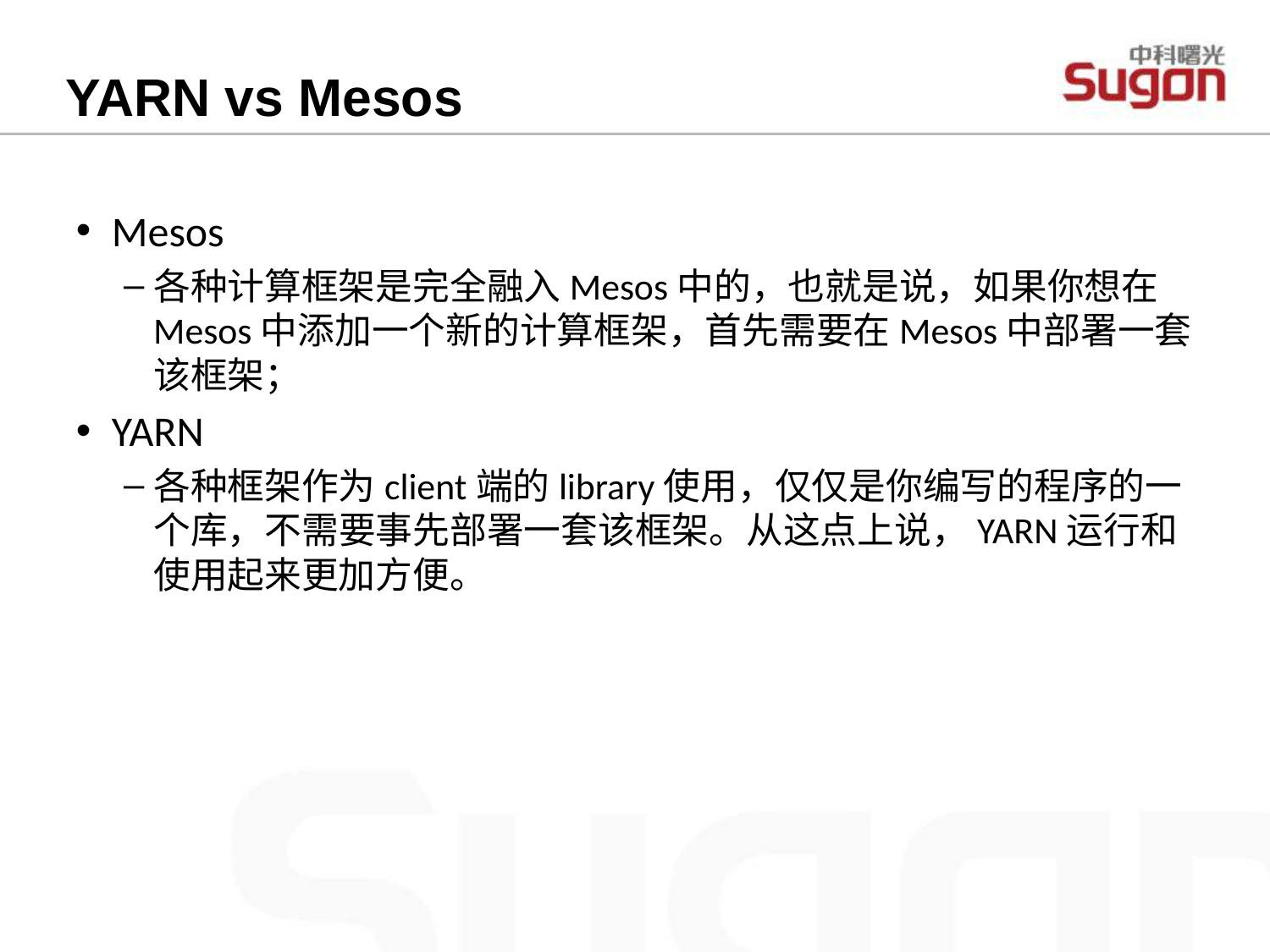

# YARN vs Mesos
Mesos
各种计算框架是完全融入Mesos中的，也就是说，如果你想在Mesos中添加一个新的计算框架，首先需要在Mesos中部署一套该框架；
YARN
各种框架作为client端的library使用，仅仅是你编写的程序的一个库，不需要事先部署一套该框架。从这点上说，YARN运行和使用起来更加方便。